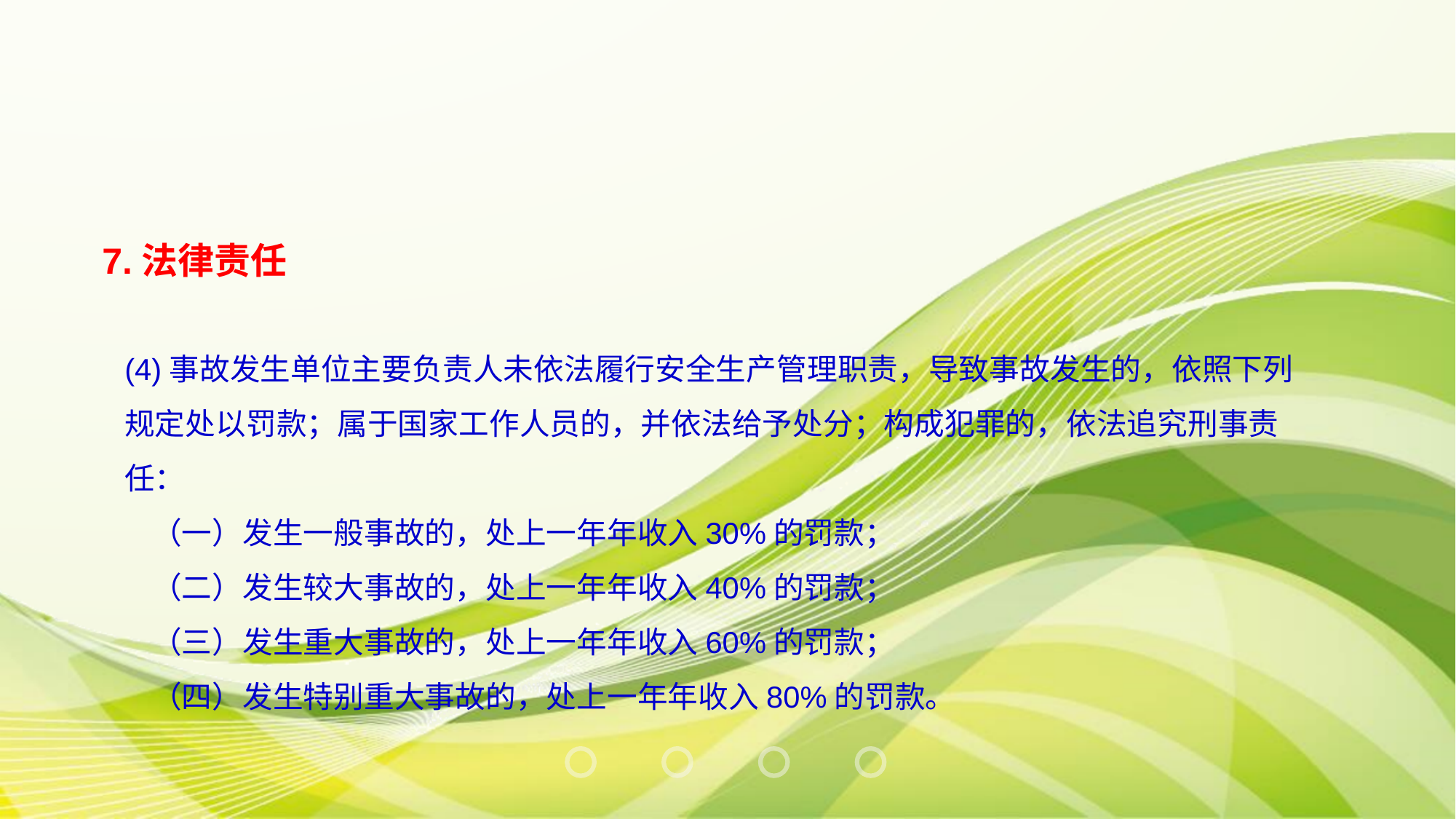

7.法律责任
(4)事故发生单位主要负责人未依法履行安全生产管理职责，导致事故发生的，依照下列规定处以罚款；属于国家工作人员的，并依法给予处分；构成犯罪的，依法追究刑事责任：
    （一）发生一般事故的，处上一年年收入30%的罚款；
    （二）发生较大事故的，处上一年年收入40%的罚款；
    （三）发生重大事故的，处上一年年收入60%的罚款；
    （四）发生特别重大事故的，处上一年年收入80%的罚款。